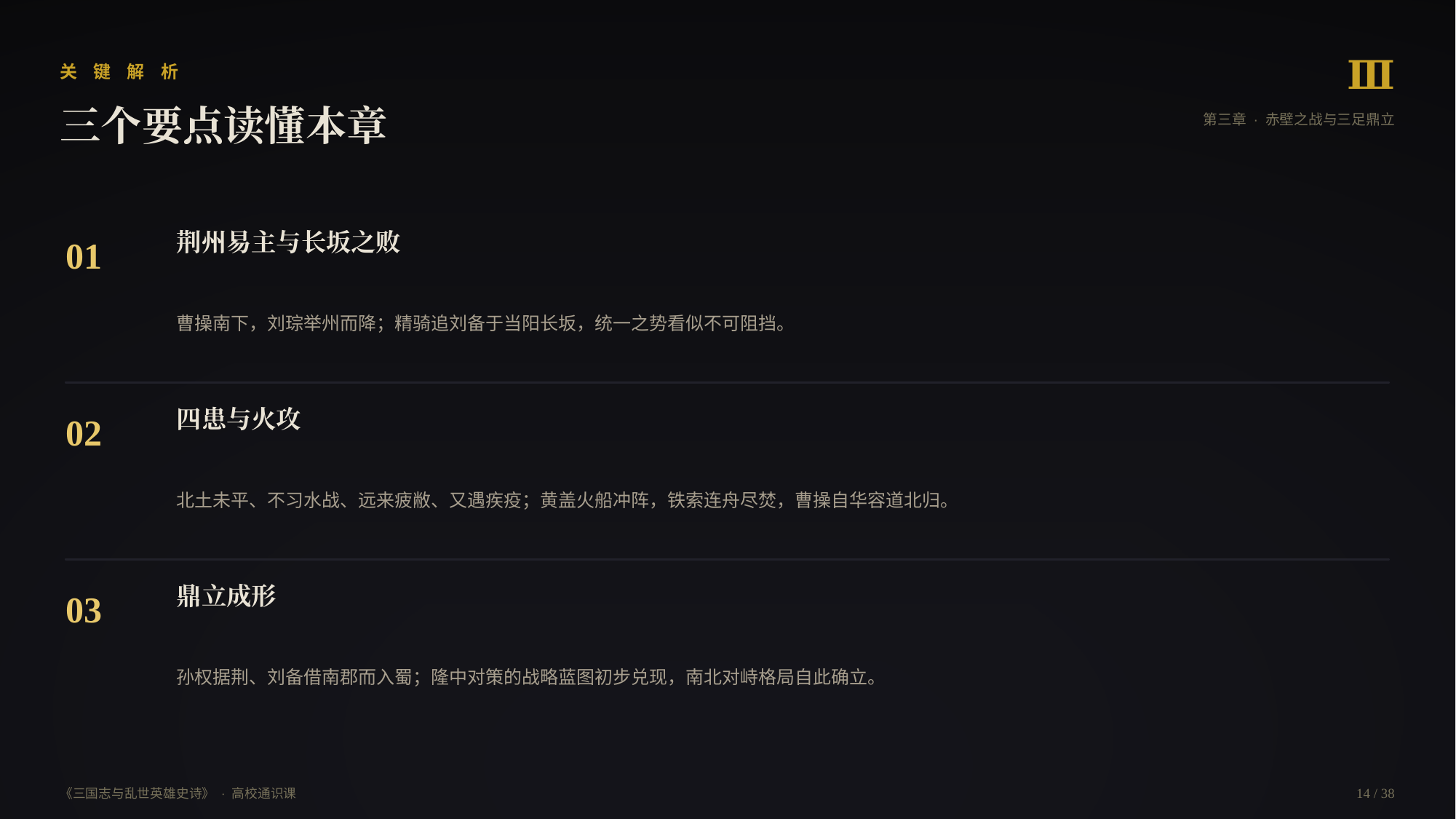

Ⅲ
关 键 解 析
三个要点读懂本章
第三章 · 赤壁之战与三足鼎立
荆州易主与长坂之败
01
曹操南下，刘琮举州而降；精骑追刘备于当阳长坂，统一之势看似不可阻挡。

四患与火攻
02
北土未平、不习水战、远来疲敝、又遇疾疫；黄盖火船冲阵，铁索连舟尽焚，曹操自华容道北归。

鼎立成形
03
孙权据荆、刘备借南郡而入蜀；隆中对策的战略蓝图初步兑现，南北对峙格局自此确立。
《三国志与乱世英雄史诗》 · 高校通识课
14 / 38